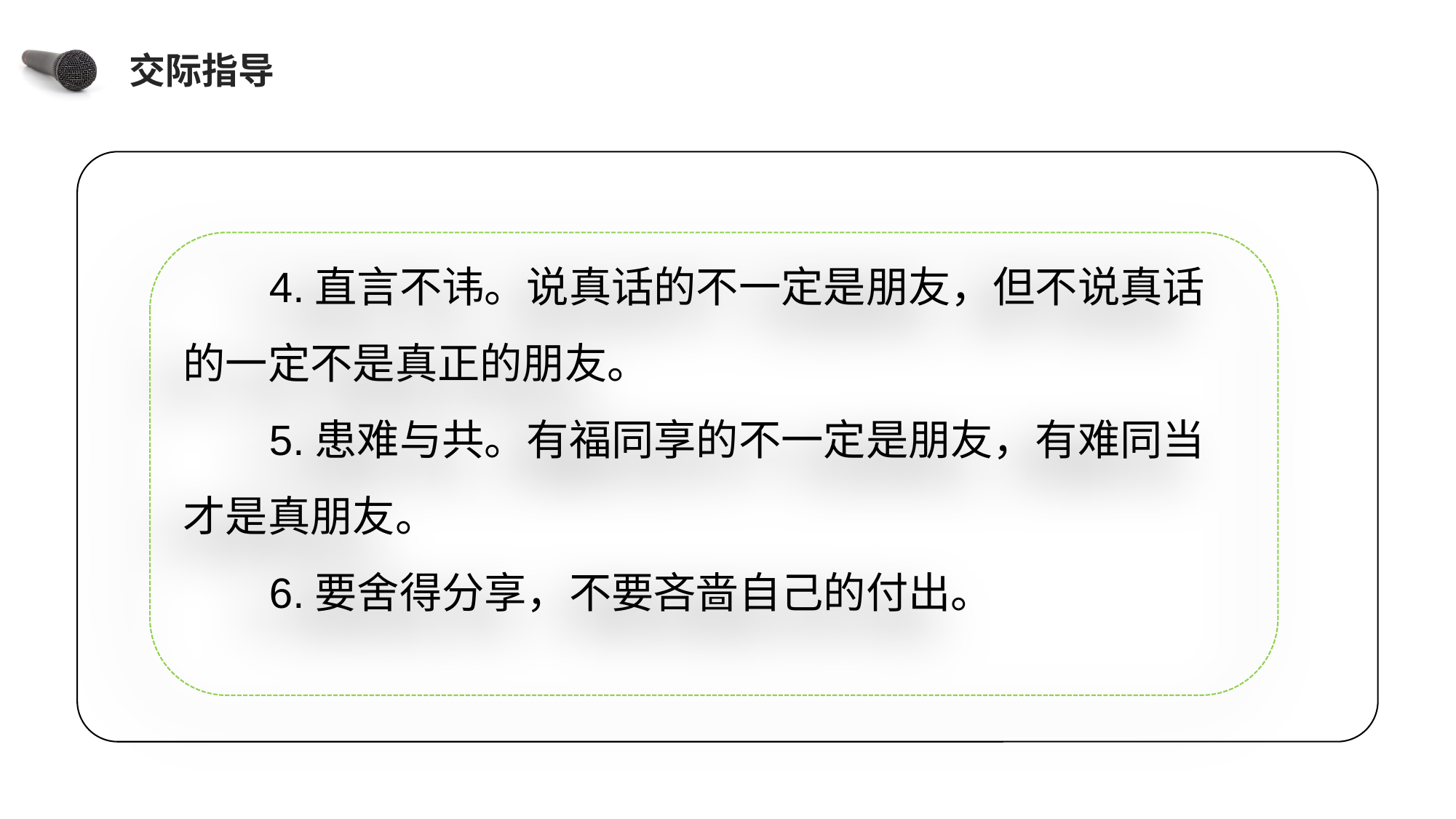

交际指导

4.直言不讳。说真话的不一定是朋友，但不说真话的一定不是真正的朋友。
5.患难与共。有福同享的不一定是朋友，有难同当才是真朋友。
6.要舍得分享，不要吝啬自己的付出。